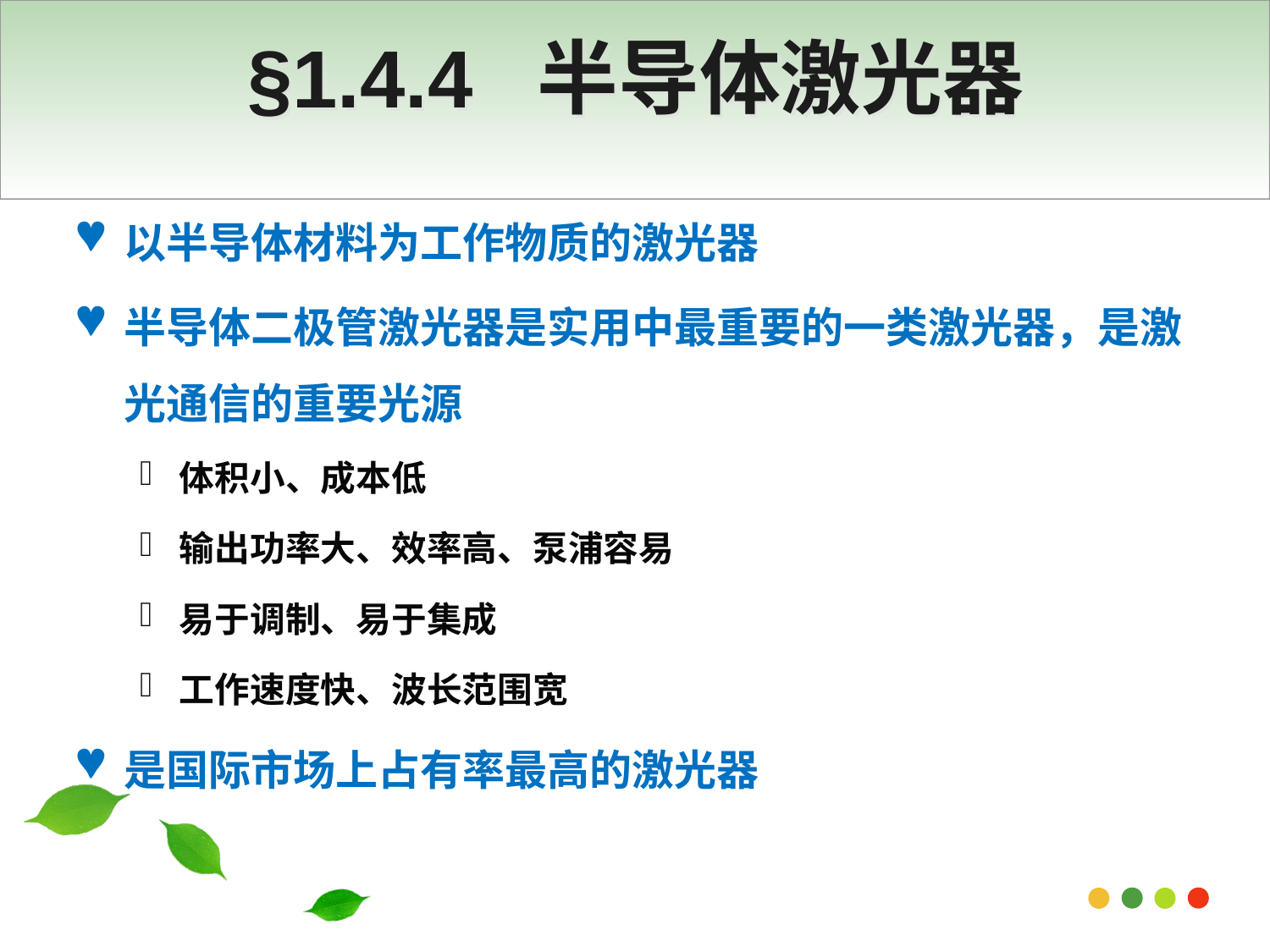

# §1.4.4  半导体激光器
以半导体材料为工作物质的激光器
半导体二极管激光器是实用中最重要的一类激光器，是激光通信的重要光源
体积小、成本低
输出功率大、效率高、泵浦容易
易于调制、易于集成
工作速度快、波长范围宽
是国际市场上占有率最高的激光器